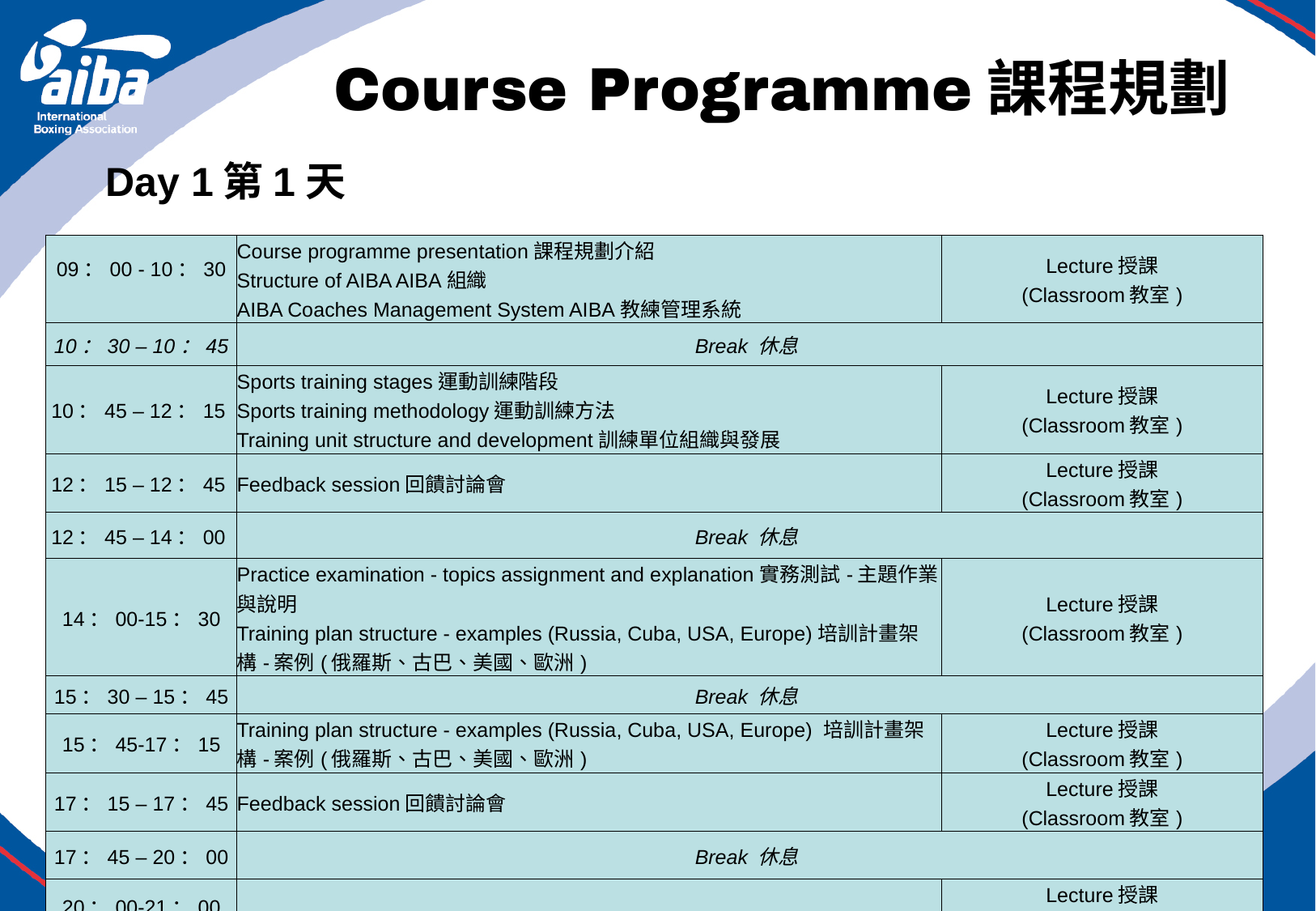

# Course Programme課程規劃
Day 1第1天
| 09：00 - 10：30 | Course programme presentation課程規劃介紹 Structure of AIBA AIBA組織 AIBA Coaches Management System AIBA教練管理系統 | Lecture授課 (Classroom教室) |
| --- | --- | --- |
| 10：30 – 10：45 | Break 休息 |  |
| 10：45 – 12：15 | Sports training stages運動訓練階段 Sports training methodology運動訓練方法 Training unit structure and development訓練單位組織與發展 | Lecture授課 (Classroom教室) |
| 12：15 – 12：45 | Feedback session回饋討論會 | Lecture授課 (Classroom教室) |
| 12：45 – 14：00 | Break 休息 |  |
| 14：00-15：30 | Practice examination - topics assignment and explanation實務測試-主題作業與說明 Training plan structure - examples (Russia, Cuba, USA, Europe)培訓計畫架構-案例(俄羅斯、古巴、美國、歐洲) | Lecture授課 (Classroom教室) |
| 15：30 – 15：45 | Break 休息 |  |
| 15：45-17：15 | Training plan structure - examples (Russia, Cuba, USA, Europe) 培訓計畫架構-案例(俄羅斯、古巴、美國、歐洲) | Lecture授課 (Classroom教室) |
| 17：15 – 17：45 | Feedback session回饋討論會 | Lecture授課 (Classroom教室) |
| 17：45 – 20：00 | Break 休息 |  |
| 20：00-21：00 (optional隨意) | Facultative classes 彈性課程 | Lecture授課 (Classroom教室)/Gym體育館 |